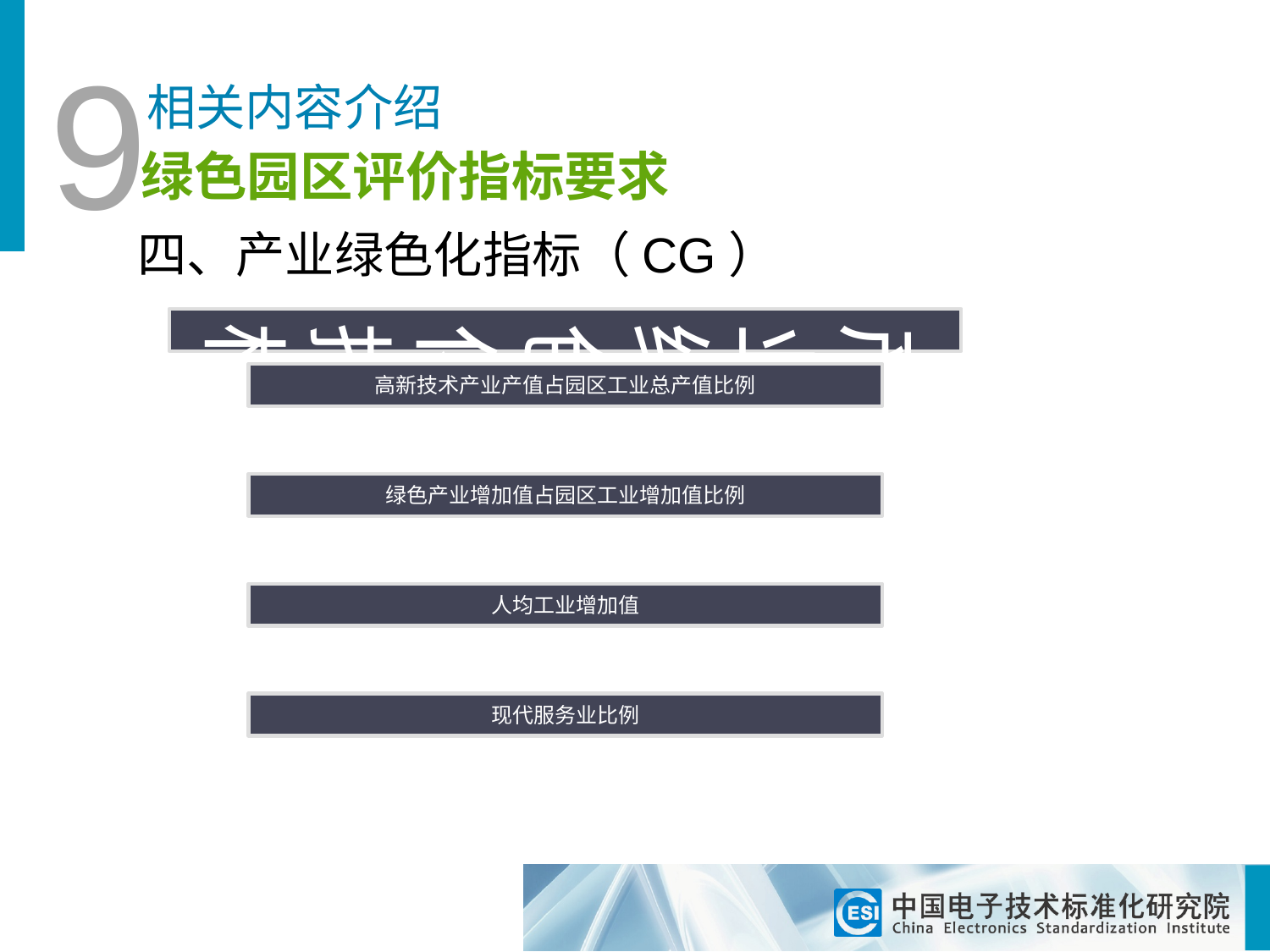

9
相关内容介绍
绿色园区评价指标要求
四、产业绿色化指标（CG）

高新技术产业产值占园区工业总产值比例
绿色产业增加值占园区工业增加值比例
人均工业增加值
产业绿色化指标
现代服务业比例